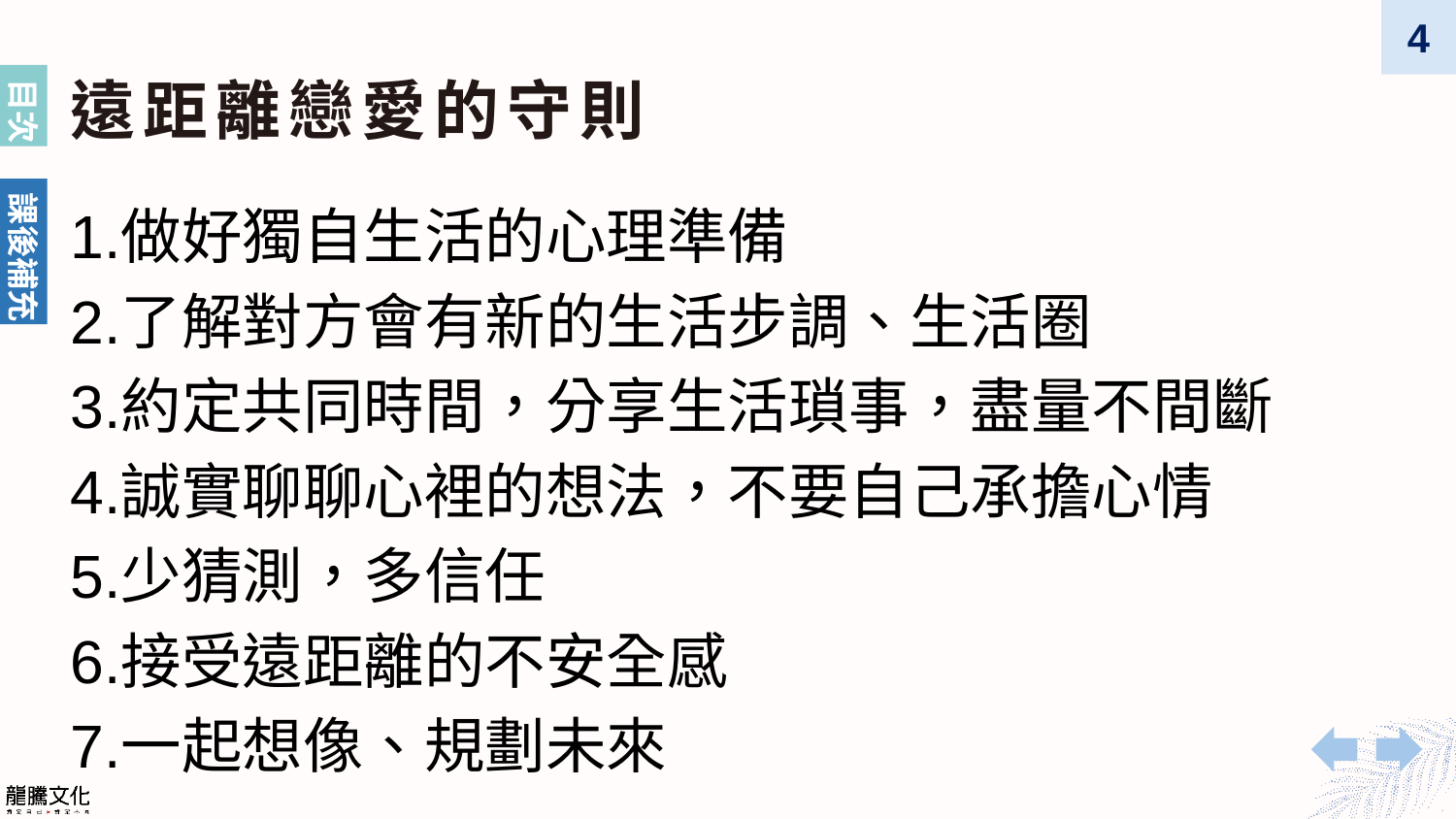

遠距離戀愛的守則
做好獨自生活的心理準備
了解對方會有新的生活步調、生活圈
約定共同時間，分享生活瑣事，盡量不間斷
誠實聊聊心裡的想法，不要自己承擔心情
少猜測，多信任
接受遠距離的不安全感
一起想像、規劃未來